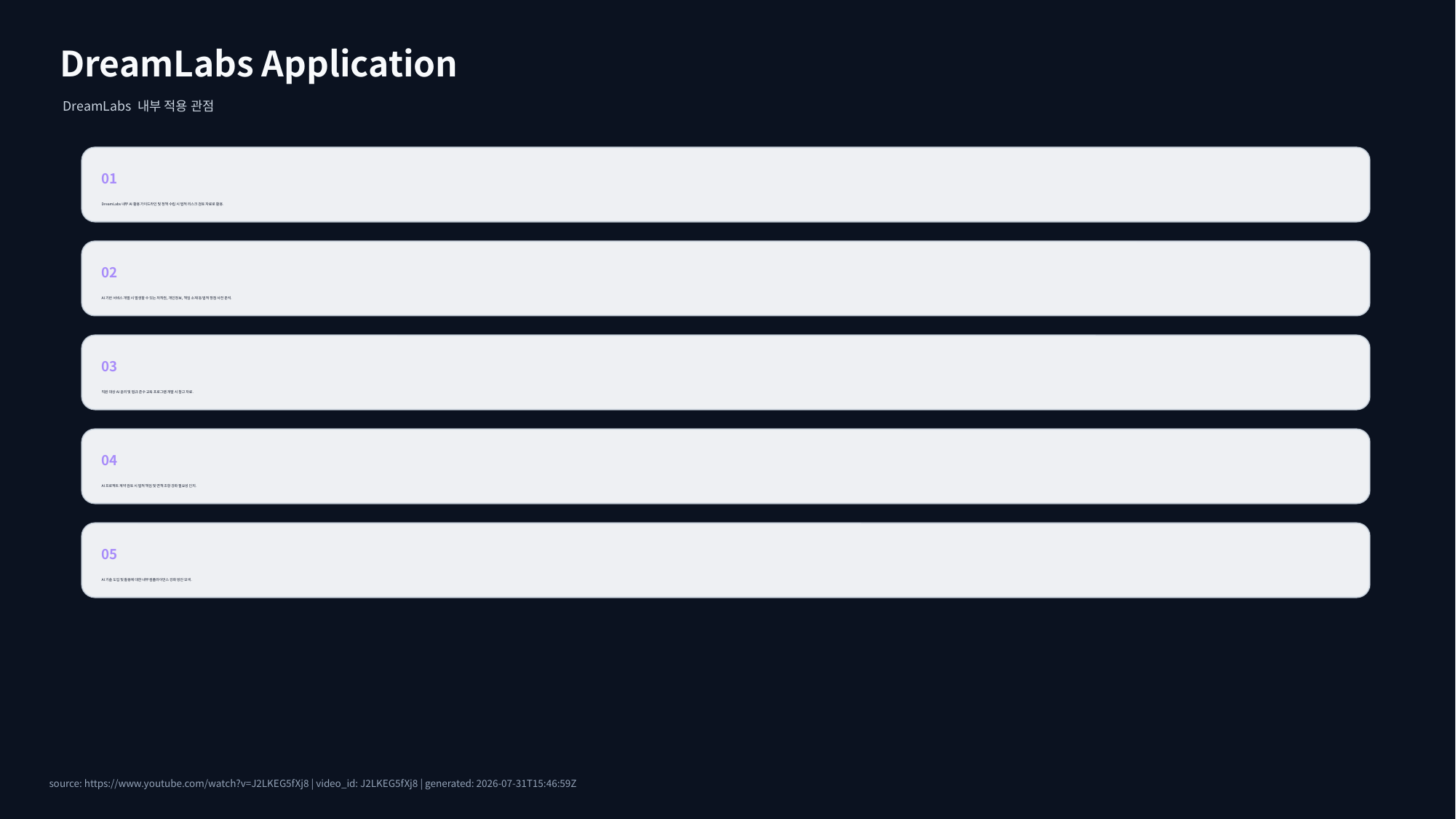

DreamLabs Application
DreamLabs 내부 적용 관점

01
DreamLabs 내부 AI 활용 가이드라인 및 정책 수립 시 법적 리스크 검토 자료로 활용.

02
AI 기반 서비스 개발 시 발생할 수 있는 저작권, 개인정보, 책임 소재 등 법적 쟁점 사전 분석.

03
직원 대상 AI 윤리 및 법규 준수 교육 프로그램 개발 시 참고 자료.

04
AI 프로젝트 계약 검토 시 법적 책임 및 면책 조항 강화 필요성 인지.

05
AI 기술 도입 및 활용에 대한 내부 컴플라이언스 강화 방안 모색.
source: https://www.youtube.com/watch?v=J2LKEG5fXj8 | video_id: J2LKEG5fXj8 | generated: 2026-07-31T15:46:59Z